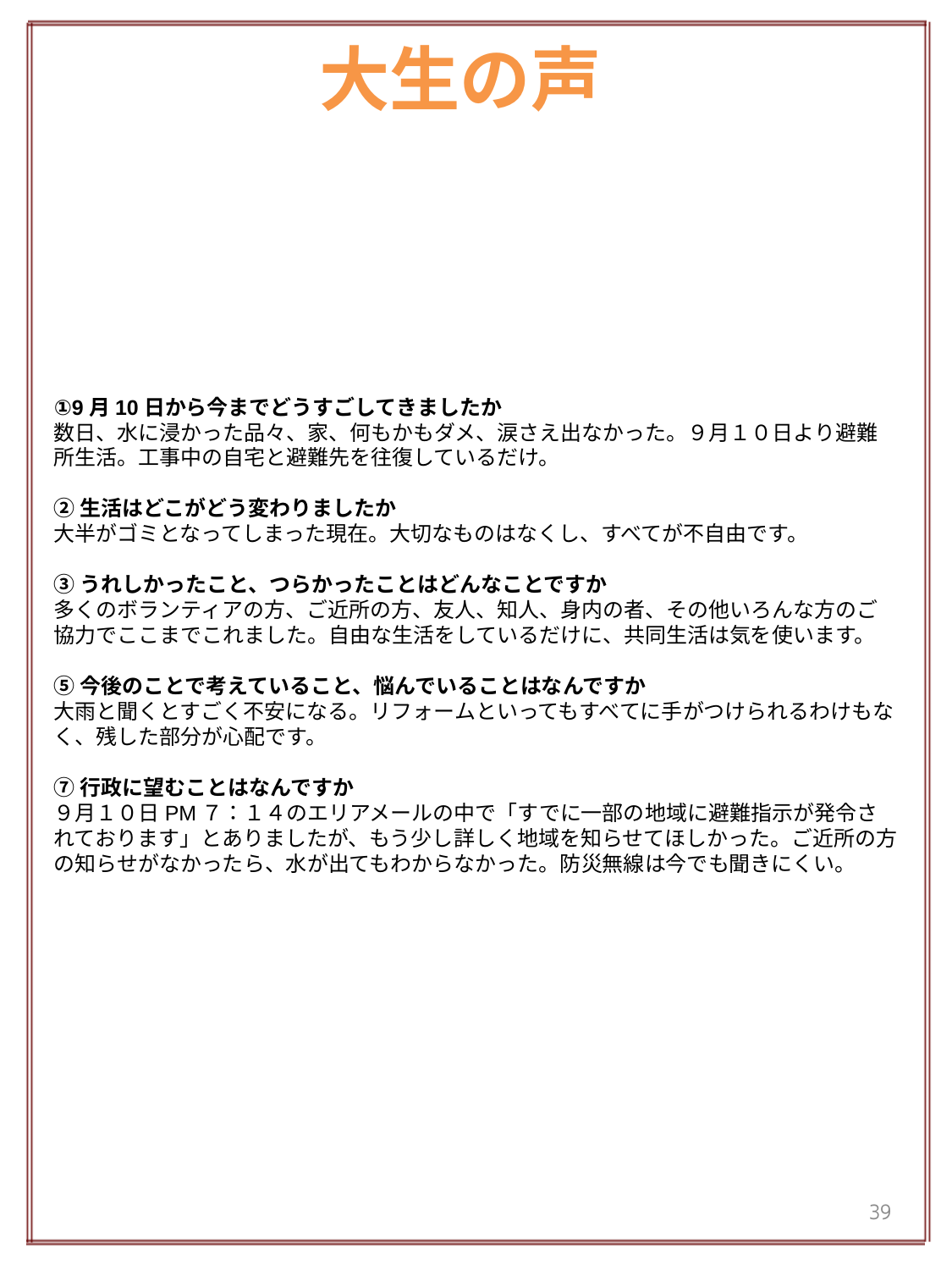

# 大生の声
①9月10日から今までどうすごしてきましたか
数日、水に浸かった品々、家、何もかもダメ、涙さえ出なかった。９月１０日より避難所生活。工事中の自宅と避難先を往復しているだけ。

②生活はどこがどう変わりましたか
大半がゴミとなってしまった現在。大切なものはなくし、すべてが不自由です。

③うれしかったこと、つらかったことはどんなことですか
多くのボランティアの方、ご近所の方、友人、知人、身内の者、その他いろんな方のご協力でここまでこれました。自由な生活をしているだけに、共同生活は気を使います。

⑤今後のことで考えていること、悩んでいることはなんですか
大雨と聞くとすごく不安になる。リフォームといってもすべてに手がつけられるわけもなく、残した部分が心配です。

⑦行政に望むことはなんですか
９月１０日PM７：１４のエリアメールの中で「すでに一部の地域に避難指示が発令されております」とありましたが、もう少し詳しく地域を知らせてほしかった。ご近所の方の知らせがなかったら、水が出てもわからなかった。防災無線は今でも聞きにくい。
39